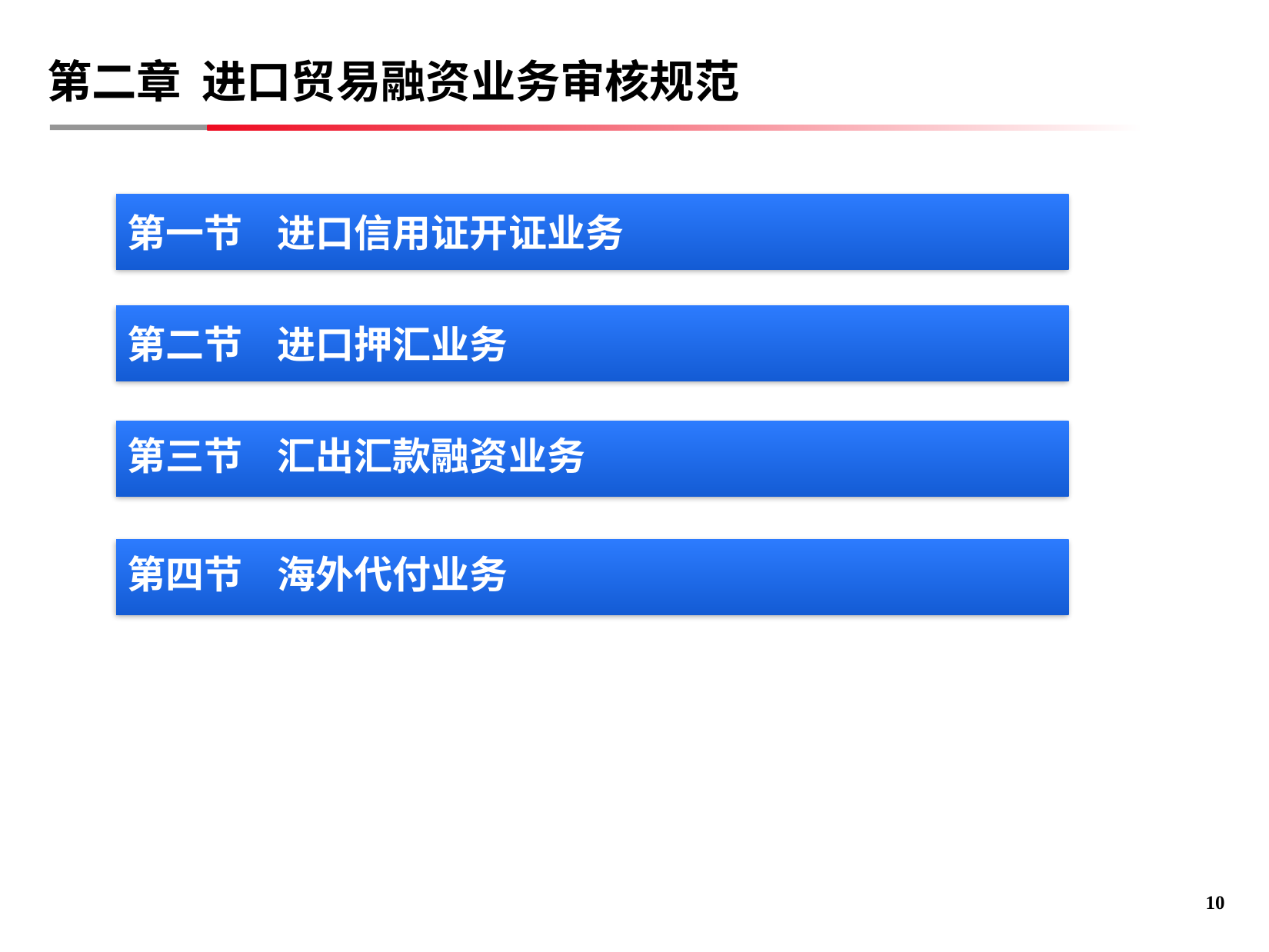

第二章  进口贸易融资业务审核规范
第一节    进口信用证开证业务
第二节    进口押汇业务

第三节    汇出汇款融资业务

第四节    海外代付业务

10